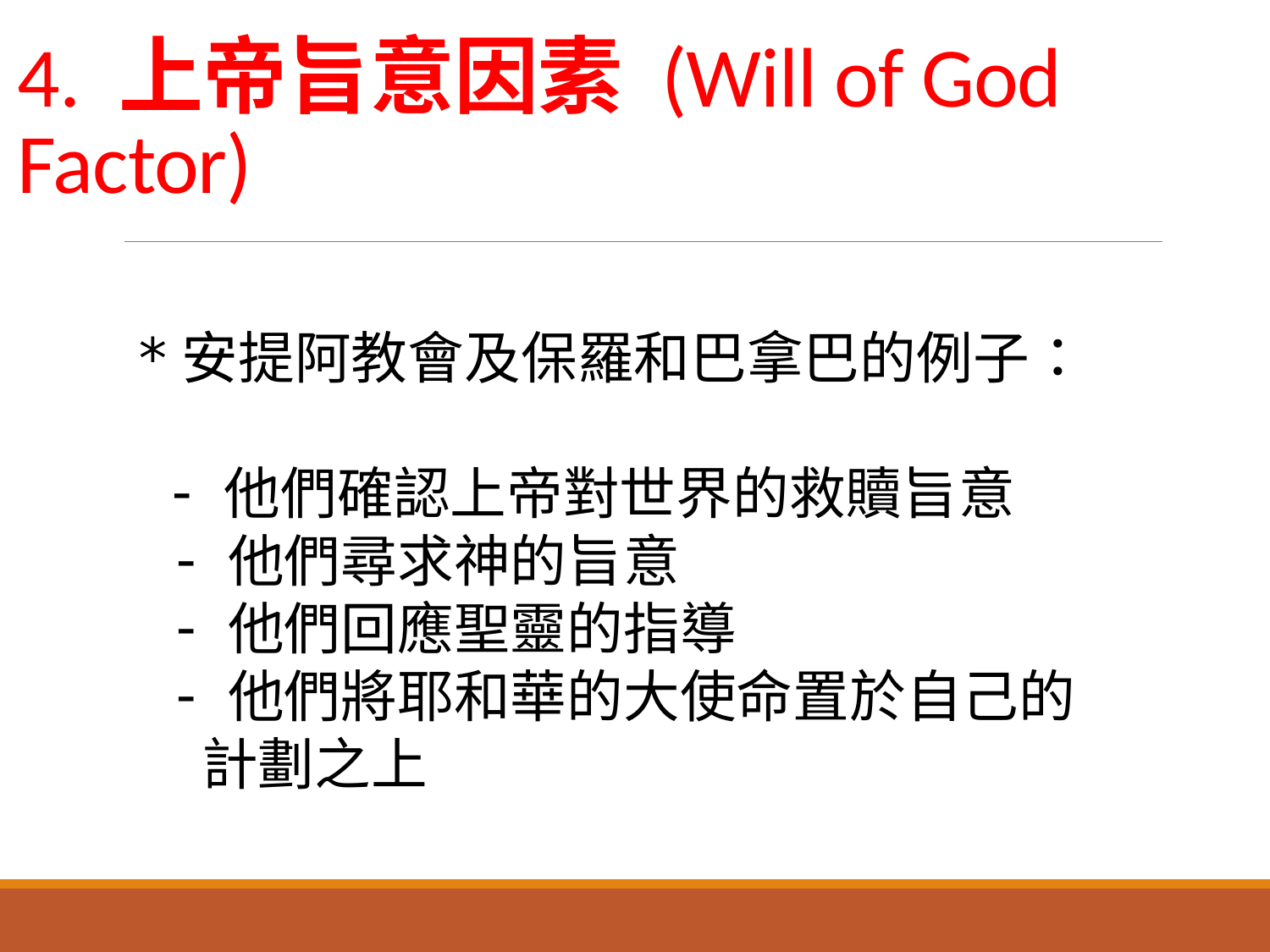

# 4. 上帝旨意因素 (Will of God Factor)
*安提阿教會及保羅和巴拿巴的例子：
  - 他們確認上帝對世界的救贖旨意
  - 他們尋求神的旨意
  - 他們回應聖靈的指導
  - 他們將耶和華的大使命置於自己的
    計劃之上